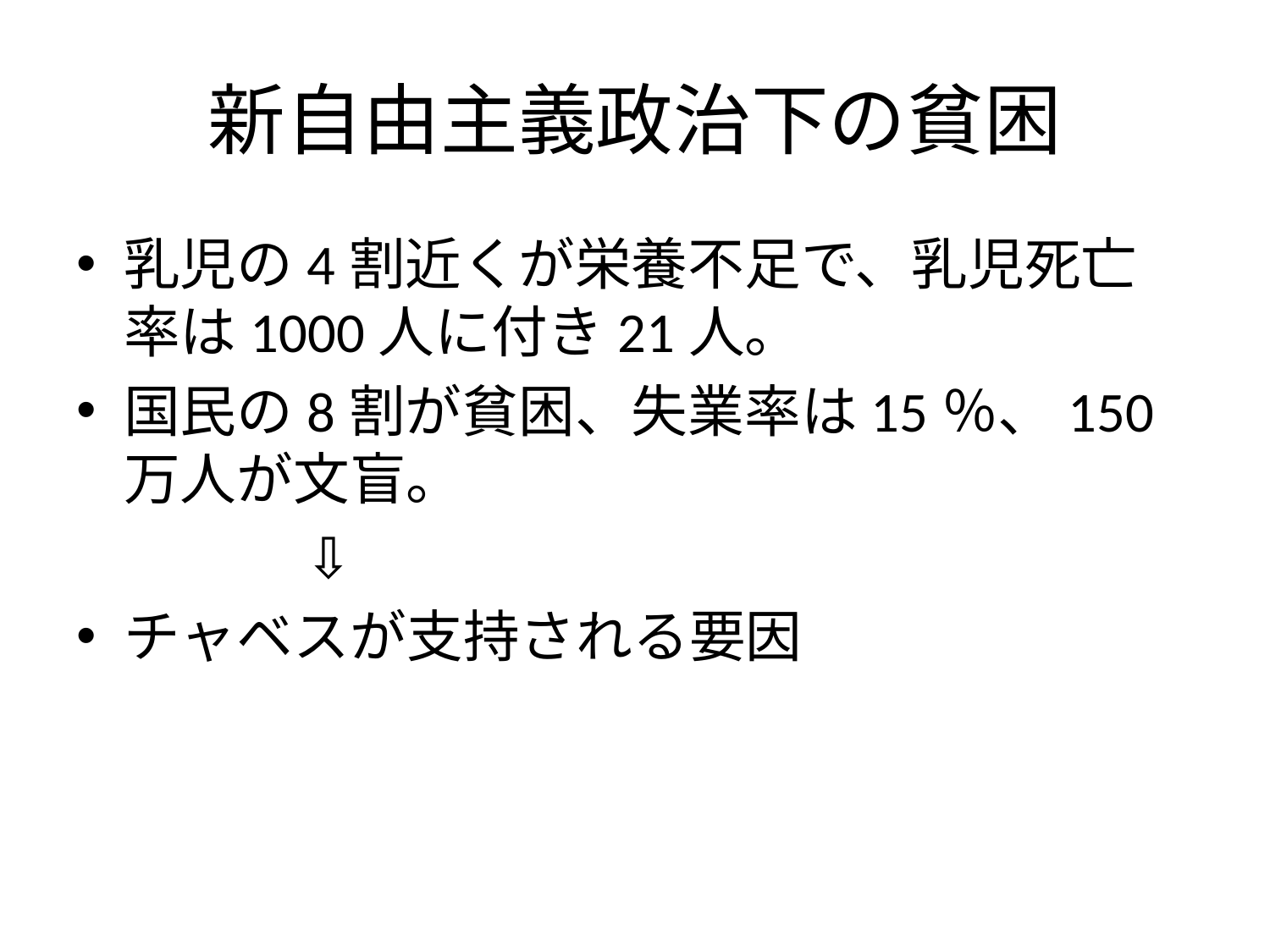

# 新自由主義政治下の貧困
乳児の4割近くが栄養不足で、乳児死亡率は1000人に付き21人。
国民の8割が貧困、失業率は15％、150万人が文盲。
                  ⇩
チャベスが支持される要因